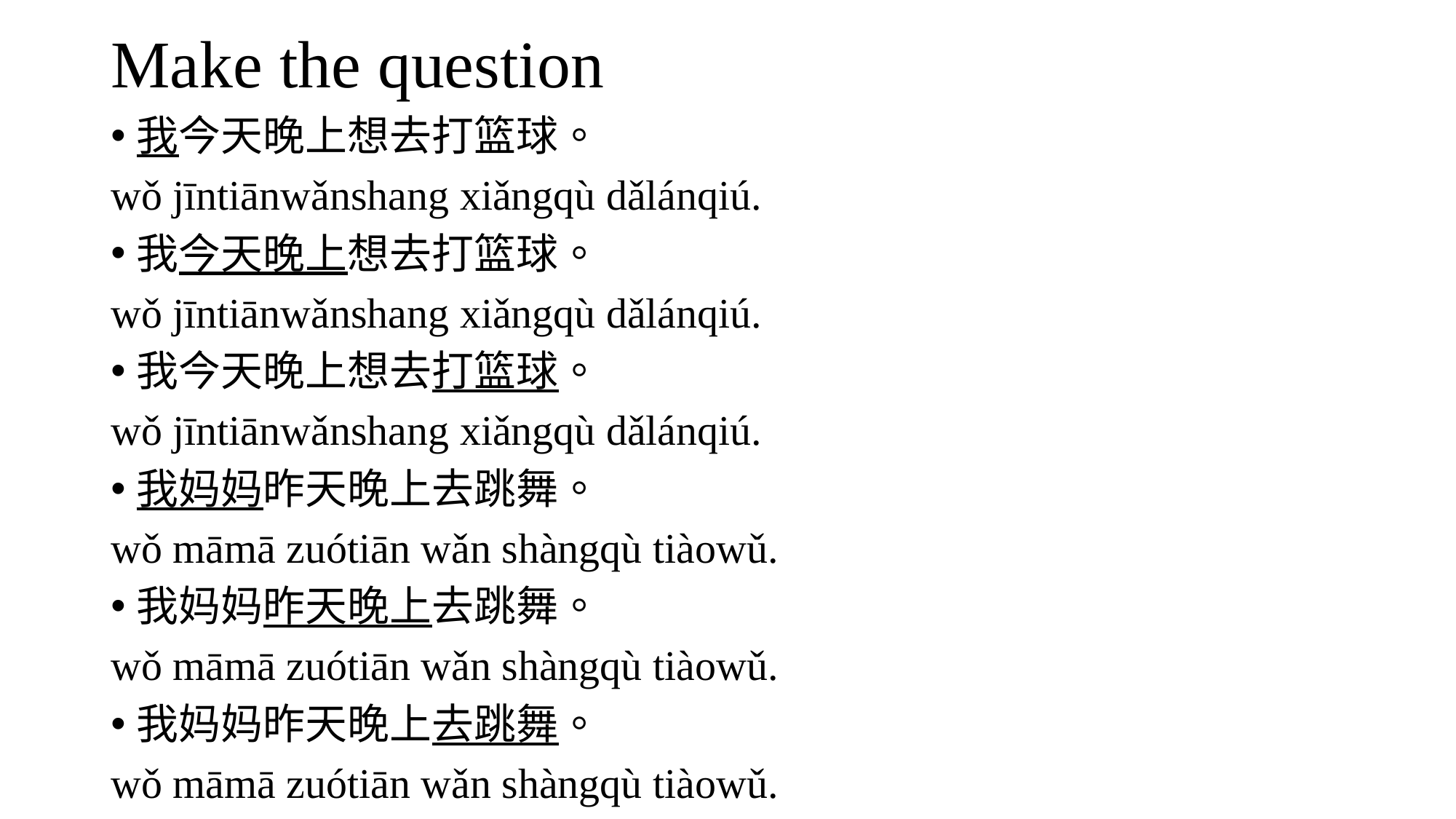

# Make the question
我今天晚上想去打篮球。
wǒ jīntiānwǎnshang xiǎngqù dǎlánqiú.
我今天晚上想去打篮球。
wǒ jīntiānwǎnshang xiǎngqù dǎlánqiú.
我今天晚上想去打篮球。
wǒ jīntiānwǎnshang xiǎngqù dǎlánqiú.
我妈妈昨天晚上去跳舞。
wǒ māmā zuótiān wǎn shàngqù tiàowǔ.
我妈妈昨天晚上去跳舞。
wǒ māmā zuótiān wǎn shàngqù tiàowǔ.
我妈妈昨天晚上去跳舞。
wǒ māmā zuótiān wǎn shàngqù tiàowǔ.